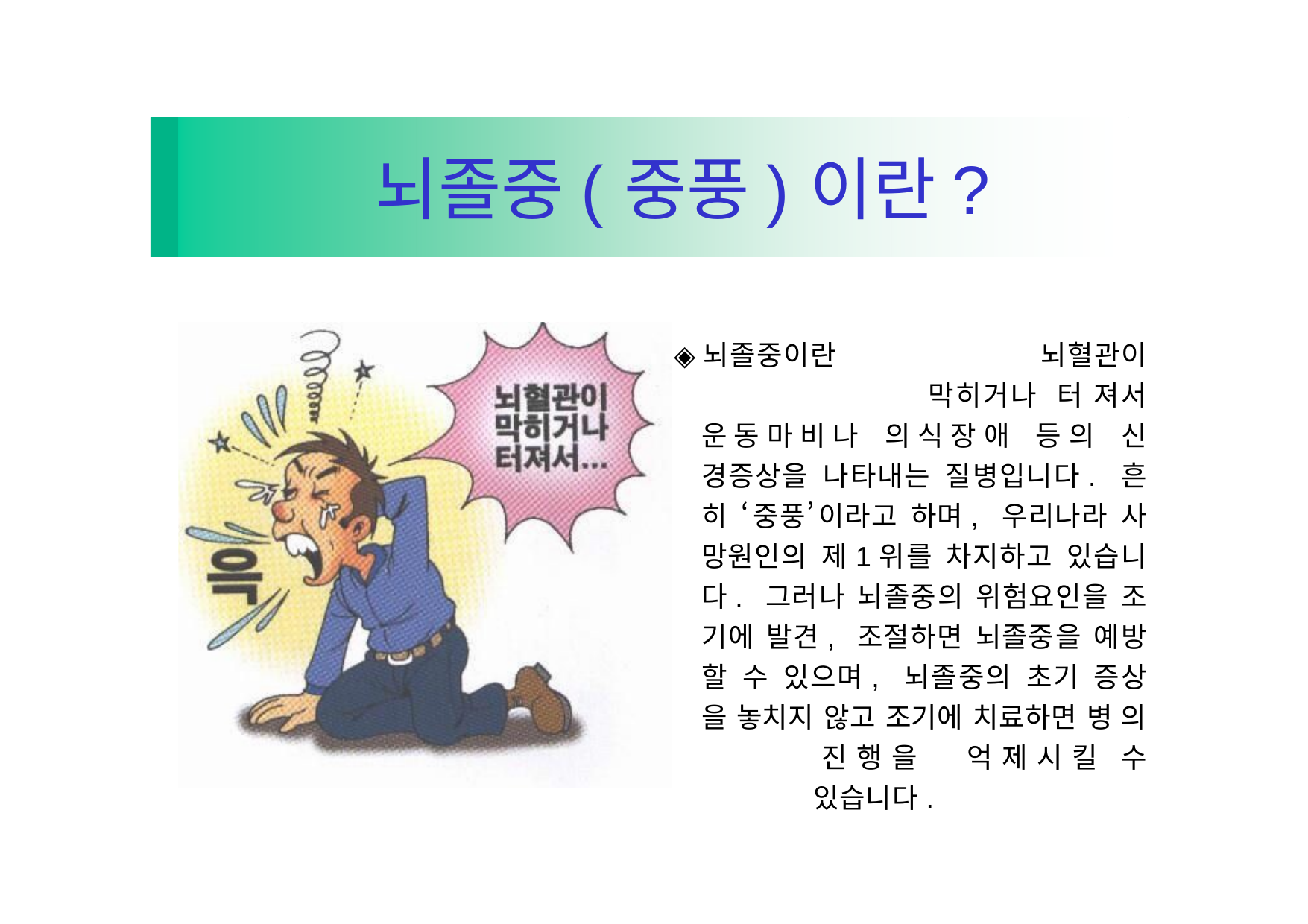

# 뇌졸중(중풍)이란?

◈뇌졸중이란		뇌혈관이		막히거나  터 져서 운동마비나 의식장애 등의 신 경증상을 나타내는 질병입니다. 흔 히 ‘중풍’이라고 하며, 우리나라 사 망원인의 제1위를 차지하고 있습니 다. 그러나 뇌졸중의 위험요인을 조 기에 발견, 조절하면 뇌졸중을 예방 할 수 있으며, 뇌졸중의 초기 증상 을 놓치지 않고 조기에 치료하면 병 의	진행을	억제시킬	수	있습니다.